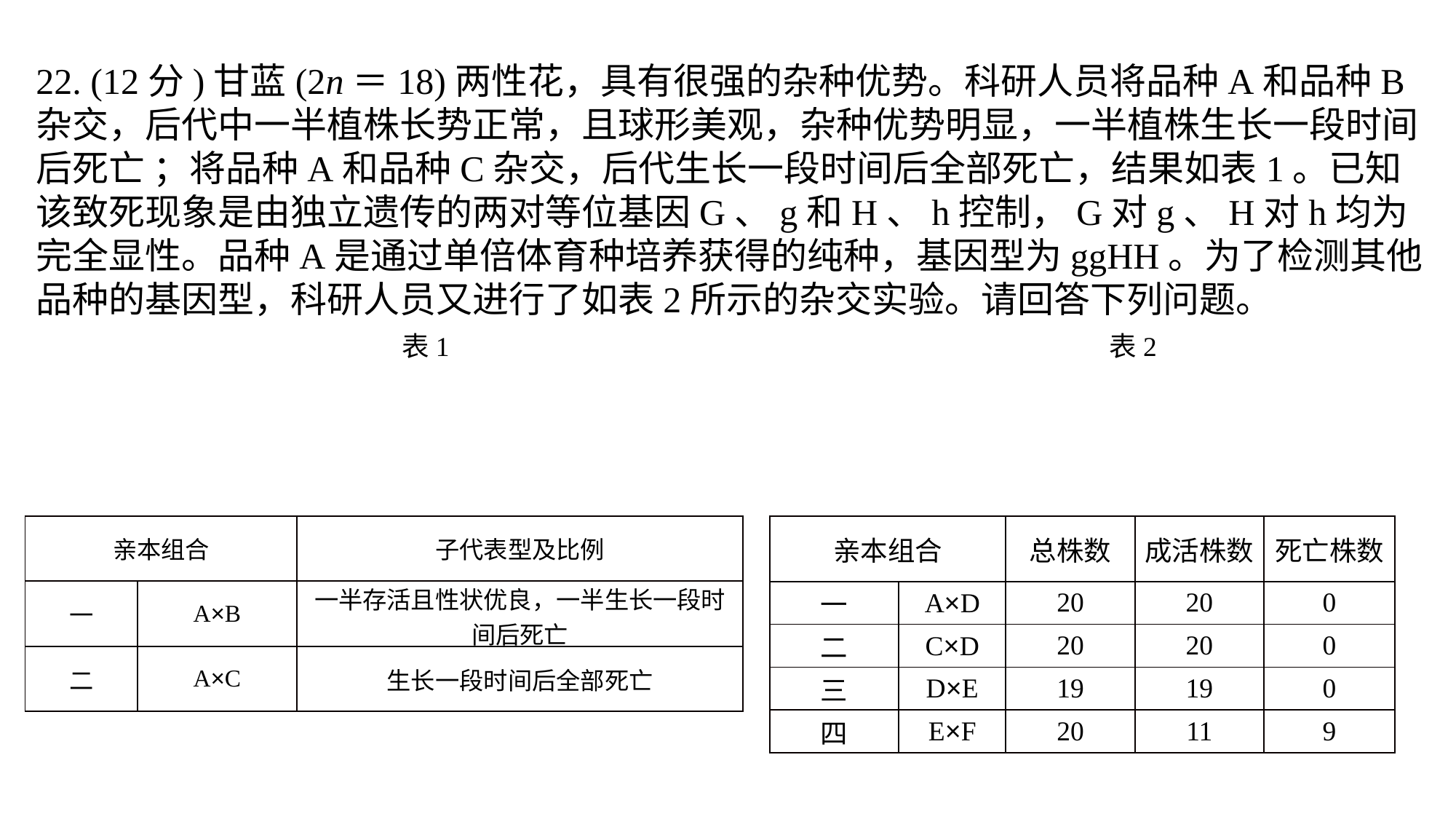

22. (12分)甘蓝(2n＝18)两性花，具有很强的杂种优势。科研人员将品种A和品种B杂交，后代中一半植株长势正常，且球形美观，杂种优势明显，一半植株生长一段时间后死亡 ；将品种A和品种C杂交，后代生长一段时间后全部死亡，结果如表1。已知该致死现象是由独立遗传的两对等位基因G、g和H、h控制，G对g、H对h均为完全显性。品种A是通过单倍体育种培养获得的纯种，基因型为ggHH。为了检测其他品种的基因型，科研人员又进行了如表2所示的杂交实验。请回答下列问题。　　　　　　　                  表1　　　　　　　　　　　　　　　　　　　　             　表2

| 亲本组合 |  | 子代表型及比例 |
| --- | --- | --- |
| 一 | A×B | 一半存活且性状优良，一半生长一段时间后死亡 |
| 二 | A×C | 生长一段时间后全部死亡 |
| 亲本组合 |  | 总株数 | 成活株数 | 死亡株数 |
| --- | --- | --- | --- | --- |
| 一 | A×D | 20 | 20 | 0 |
| 二 | C×D | 20 | 20 | 0 |
| 三 | D×E | 19 | 19 | 0 |
| 四 | E×F | 20 | 11 | 9 |